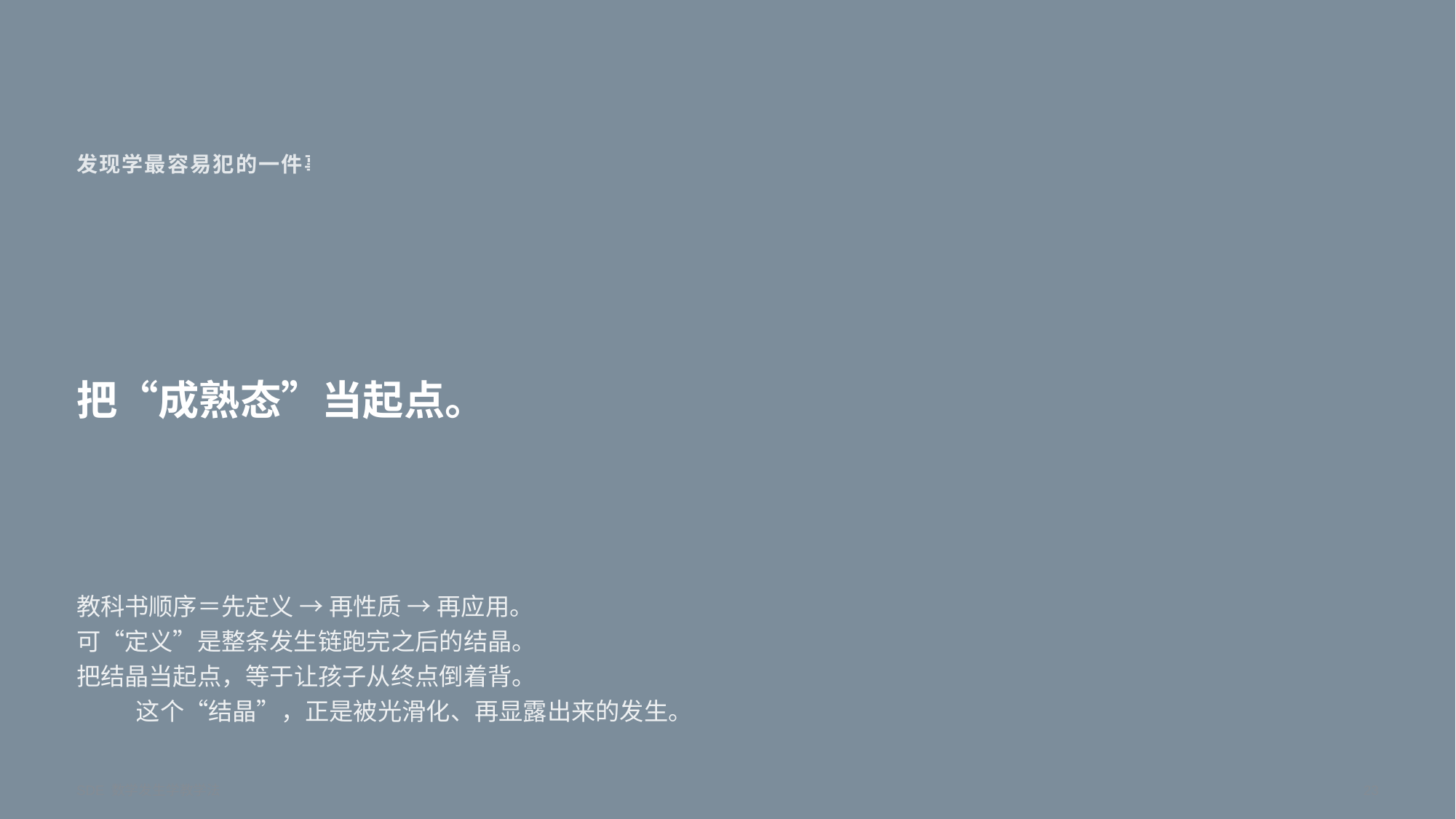

发现学最容易犯的一件事
把“成熟态”当起点。
教科书顺序＝先定义 → 再性质 → 再应用。
可“定义”是整条发生链跑完之后的结晶。
把结晶当起点，等于让孩子从终点倒着背。
—— 这个“结晶”，正是被光滑化、再显露出来的发生。
SDE 数学发生学教学法
23